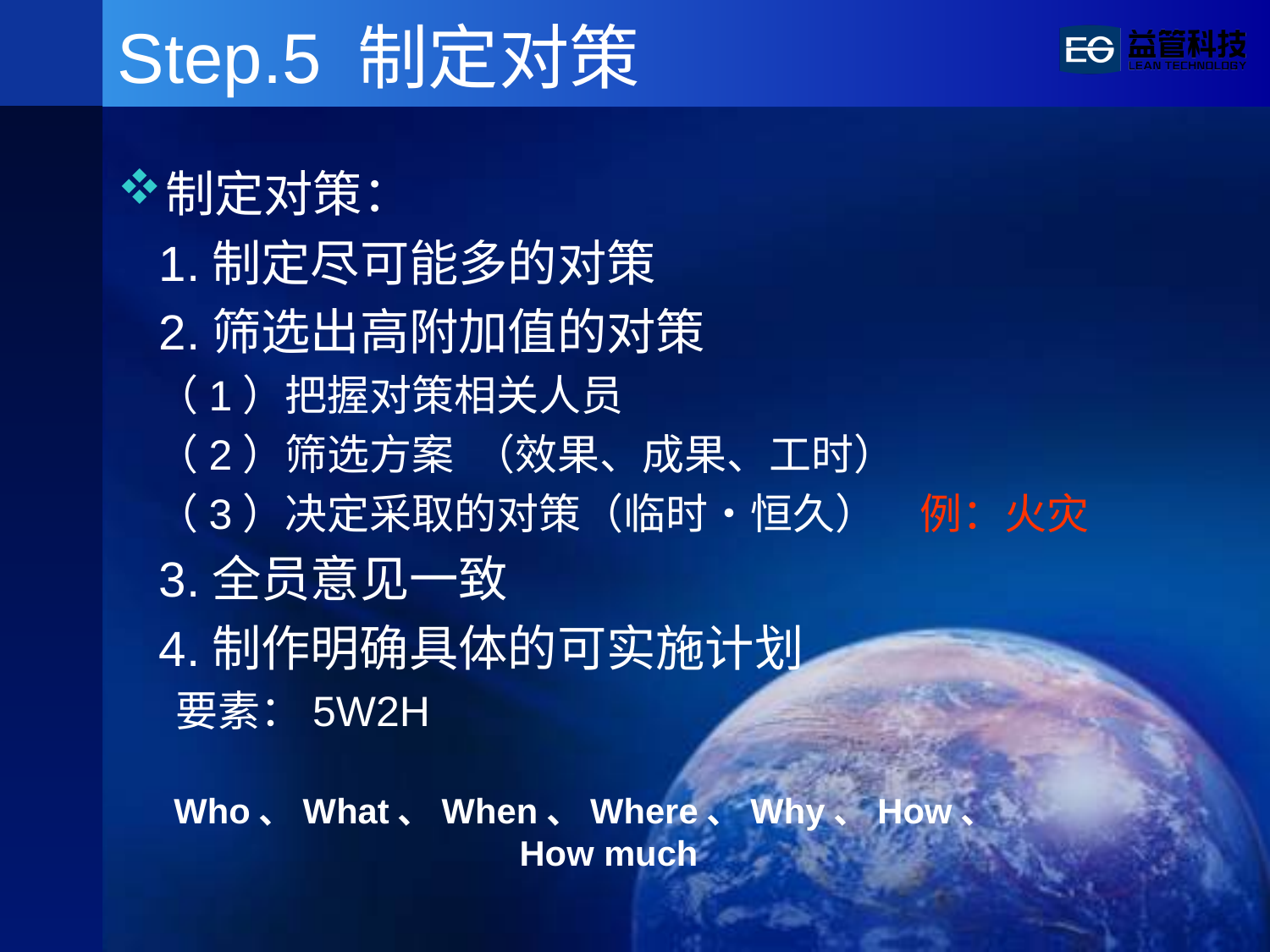

# Step.5 制定对策
制定对策：
   1.制定尽可能多的对策
   2.筛选出高附加值的对策
   （1）把握对策相关人员
   （2）筛选方案  （效果、成果、工时）
   （3）决定采取的对策（临时・恒久）　例：火灾
   3.全员意见一致
   4.制作明确具体的可实施计划
     要素：5W2H
Who、What、When、Where、Why、How、 How much